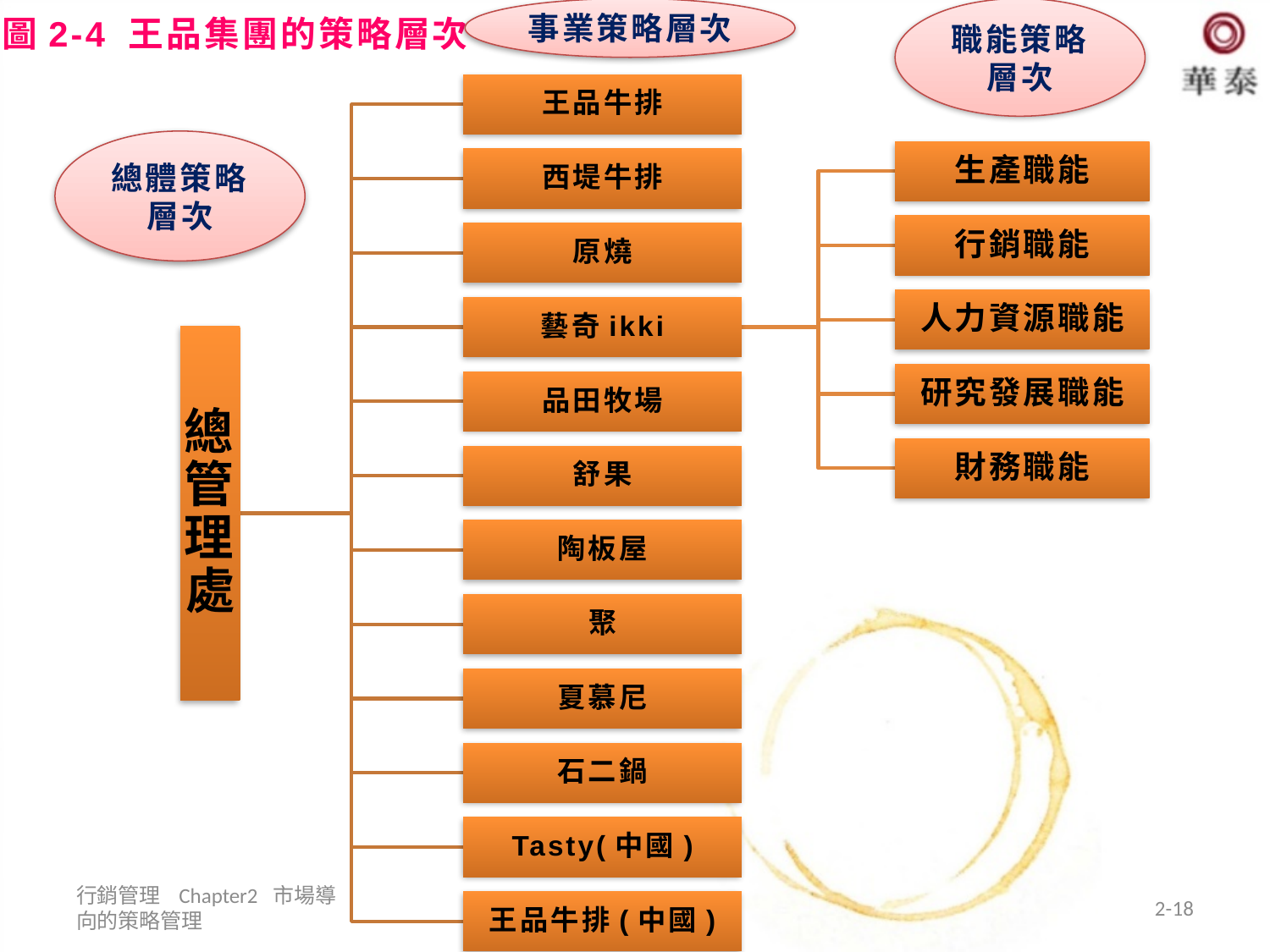

# 圖2-4 王品集團的策略層次
職能策略層次
事業策略層次

總管理處
王品牛排
西堤牛排
原燒
藝奇ikki
生產職能
行銷職能
人力資源職能
研究發展職能
財務職能
品田牧場
舒果
陶板屋
聚
夏慕尼
石二鍋
Tasty(中國)
王品牛排(中國)
總體策略層次
行銷管理  Chapter2  市場導向的策略管理
2-18